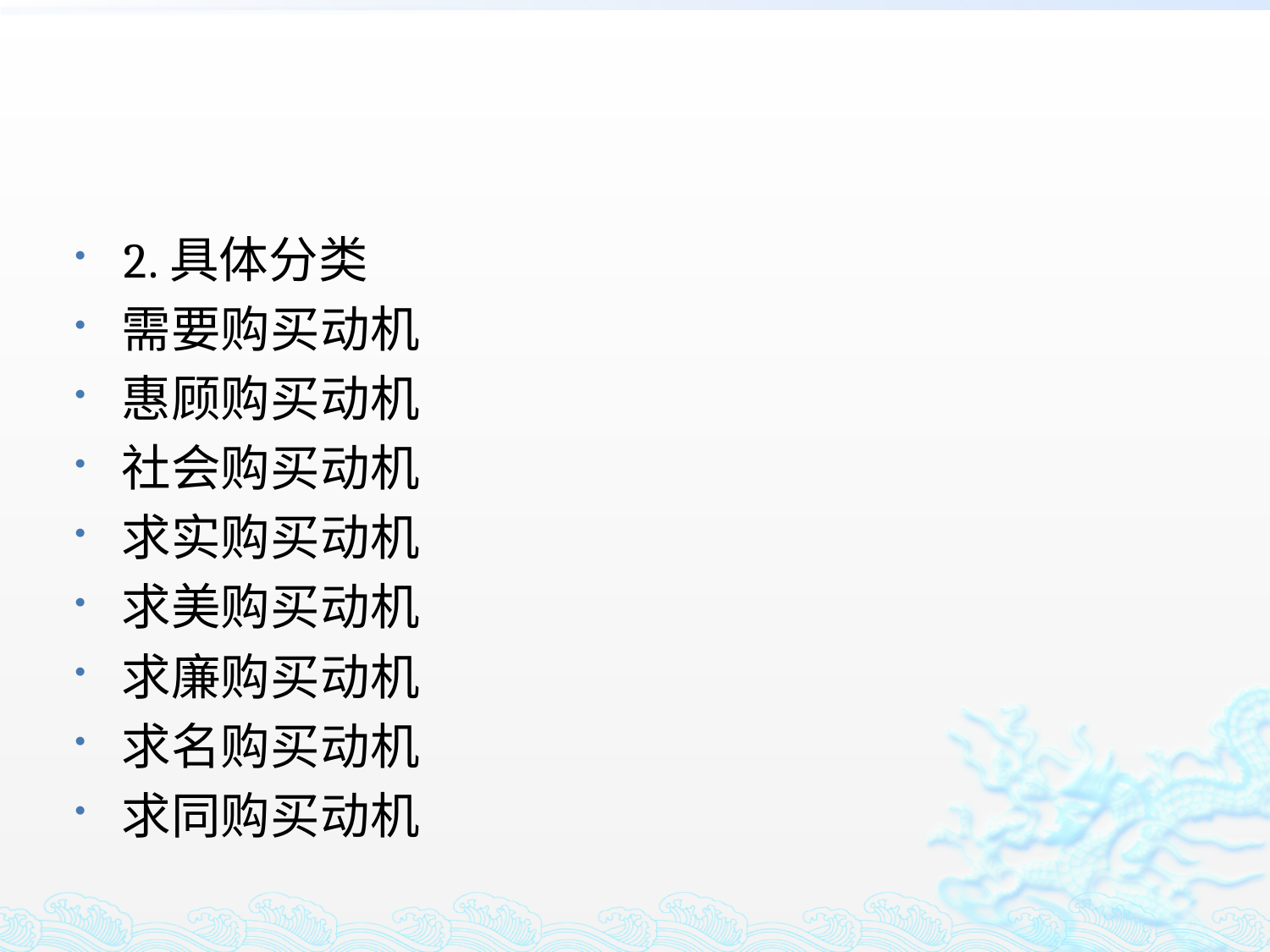

#
2.具体分类
需要购买动机
惠顾购买动机
社会购买动机
求实购买动机
求美购买动机
求廉购买动机
求名购买动机
求同购买动机